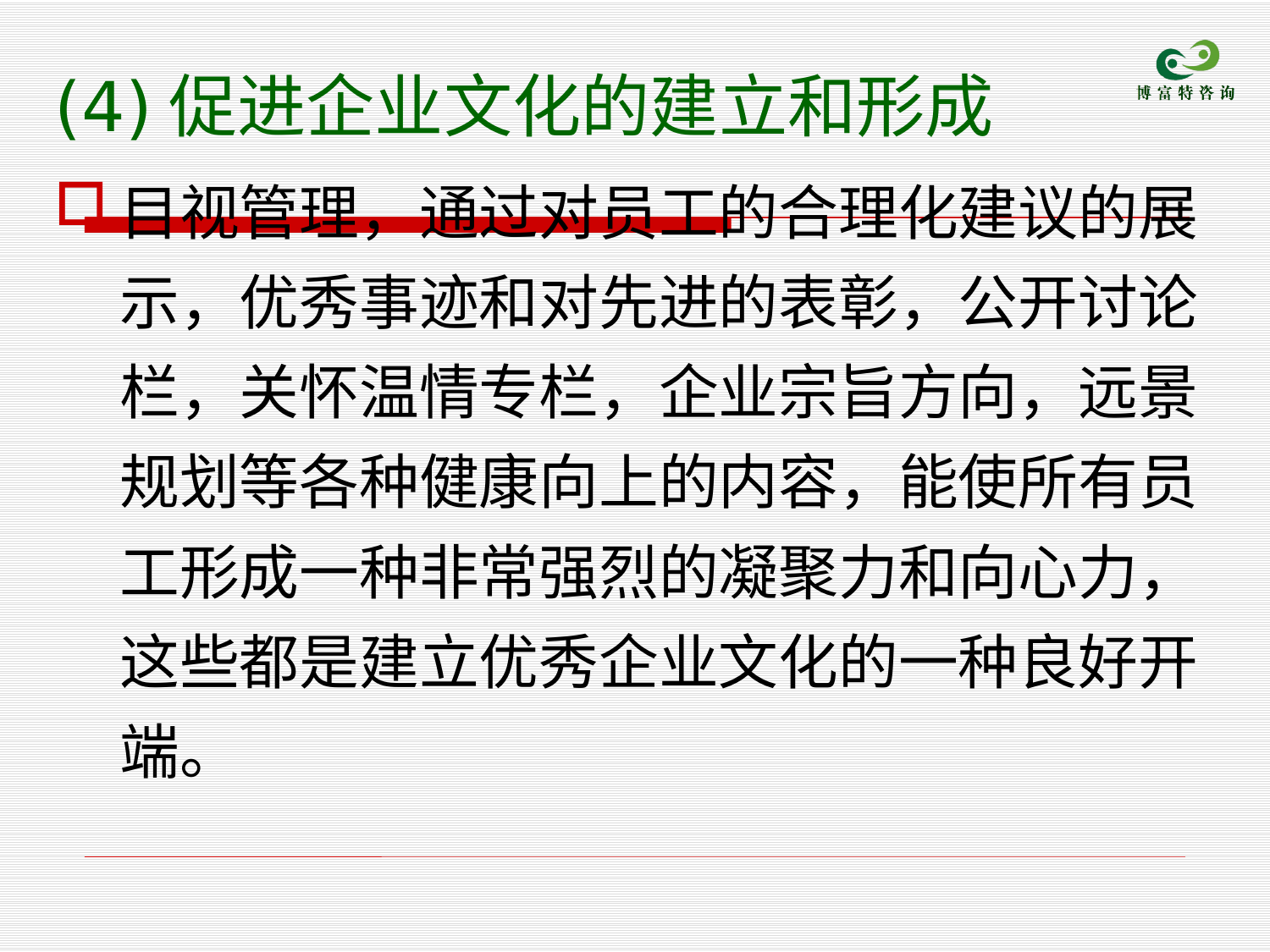

(4)促进企业文化的建立和形成
目视管理，通过对员工的合理化建议的展示，优秀事迹和对先进的表彰，公开讨论栏，关怀温情专栏，企业宗旨方向，远景规划等各种健康向上的内容，能使所有员工形成一种非常强烈的凝聚力和向心力，这些都是建立优秀企业文化的一种良好开端。
462